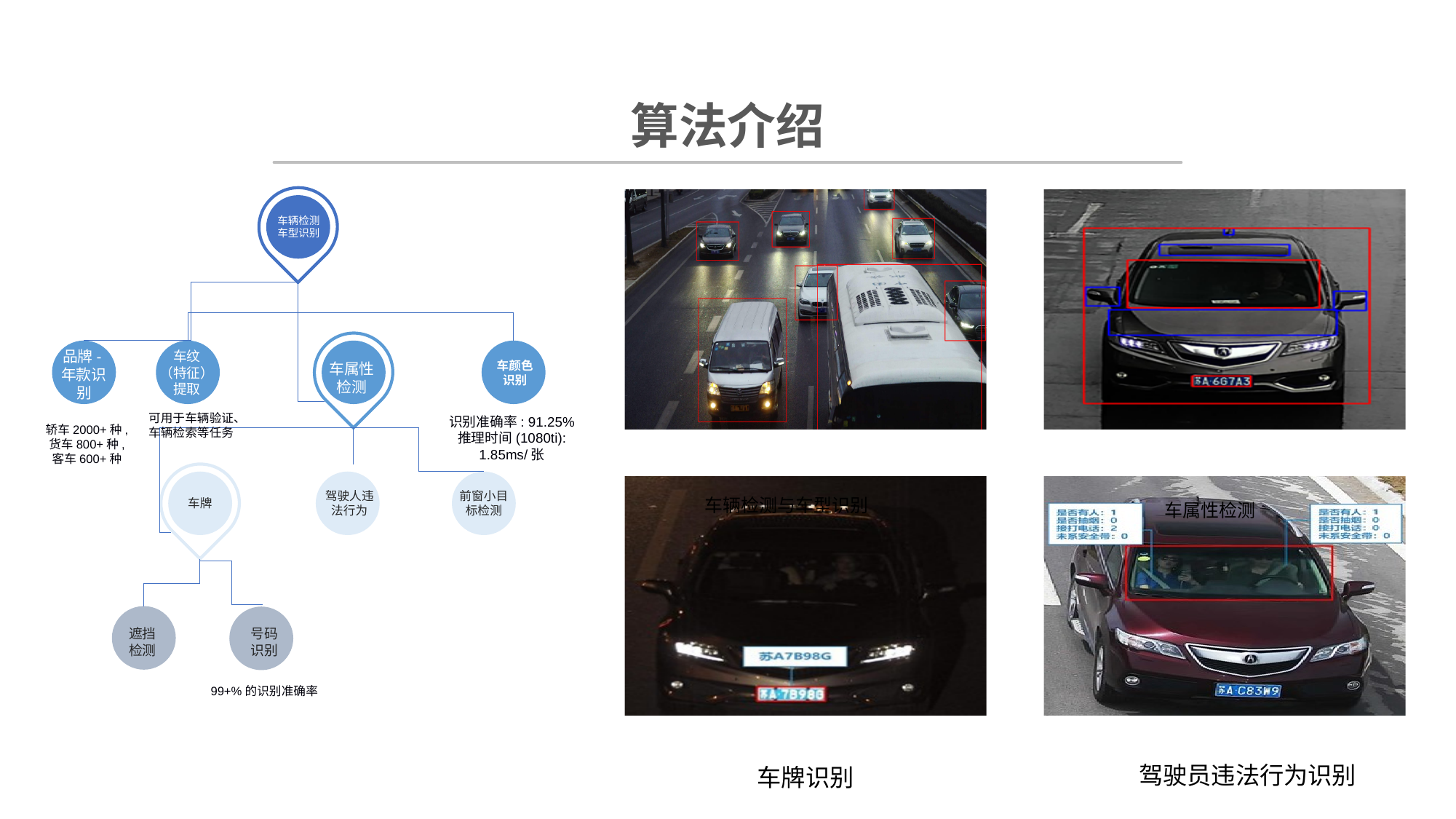

算法介绍

车辆检测
车型识别

品牌-年款识别
车纹
（特征）
提取
车颜色
识别
车属性检测

驾驶人违法行为
前窗小目标检测
车牌

遮挡
检测
号码
识别

可用于车辆验证、
车辆检索等任务
识别准确率: 91.25%
推理时间(1080ti): 1.85ms/张
轿车2000+种,
货车800+种,
客车600+种
车辆检测与车型识别
车属性检测
99+%的识别准确率
驾驶员违法行为识别
车牌识别